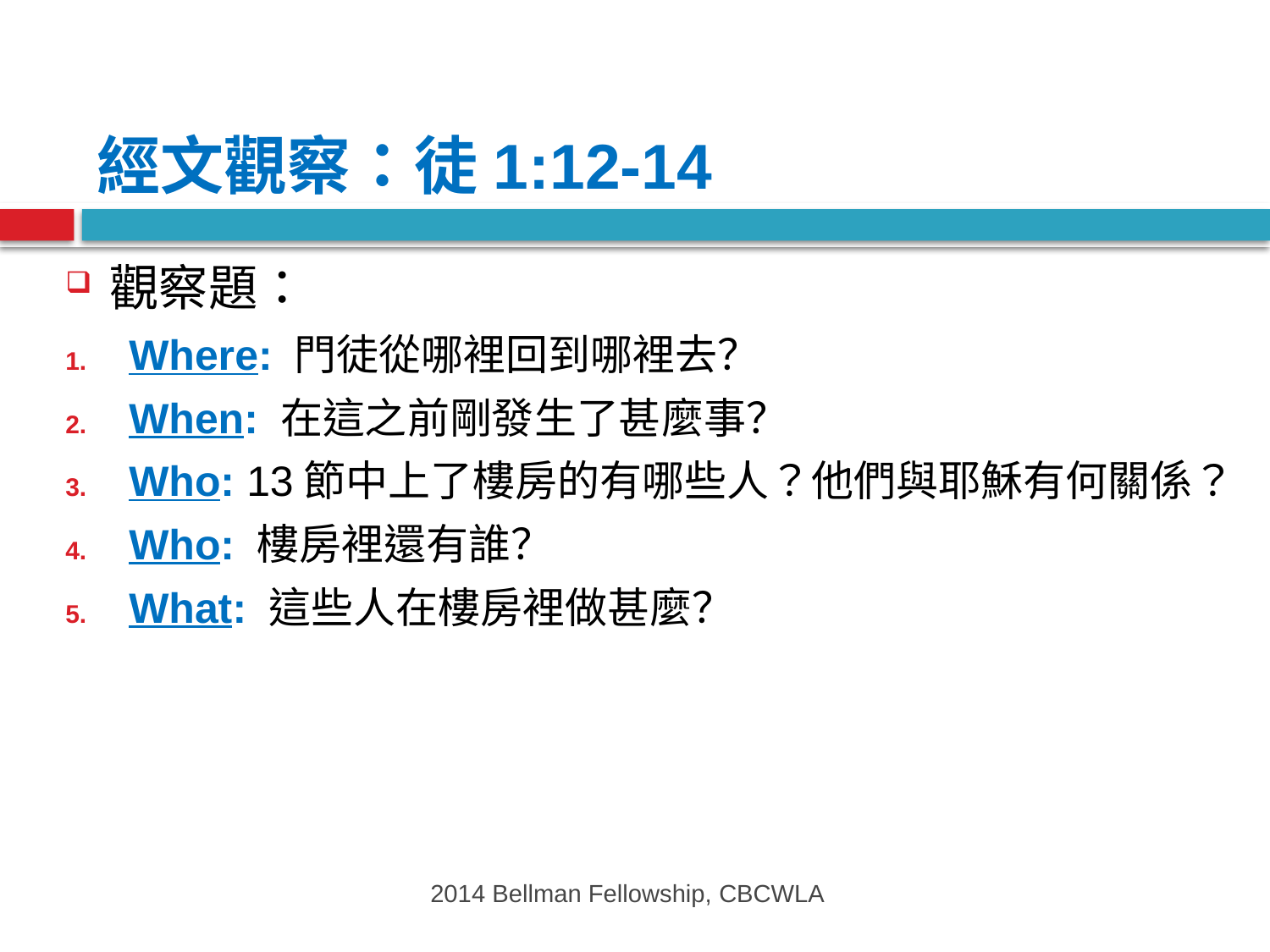

# 經文觀察：徒1:12-14
觀察題：
Where: 門徒從哪裡回到哪裡去？
When: 在這之前剛發生了甚麼事？
Who: 13節中上了樓房的有哪些人？他們與耶穌有何關係？
Who: 樓房裡還有誰？
What: 這些人在樓房裡做甚麼？
2014 Bellman Fellowship, CBCWLA